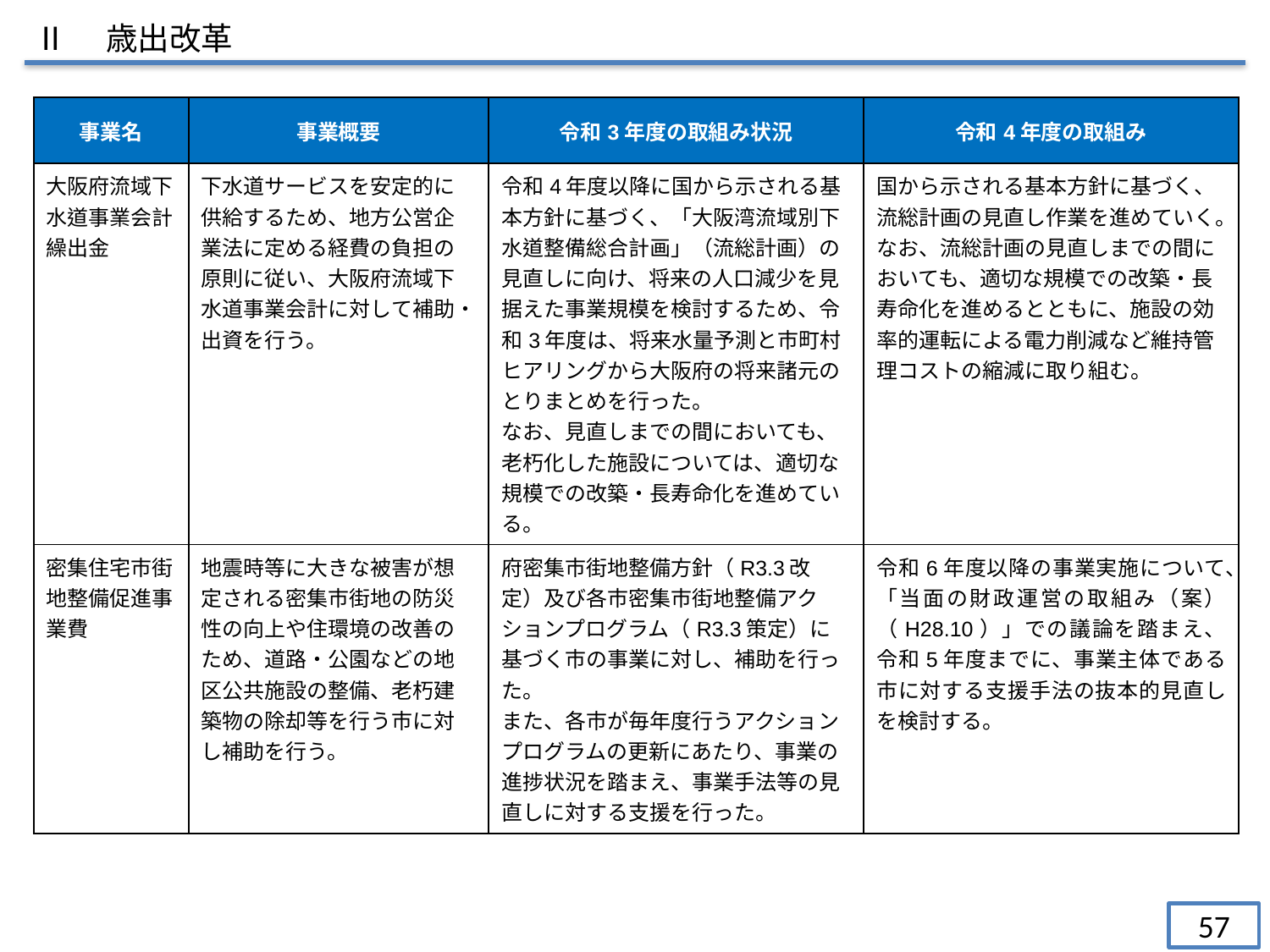

Ⅱ　歳出改革
| 事業名 | 事業概要 | 令和3年度の取組み状況 | 令和4年度の取組み |
| --- | --- | --- | --- |
| 大阪府流域下水道事業会計繰出金 | 下水道サービスを安定的に供給するため、地方公営企業法に定める経費の負担の原則に従い、大阪府流域下水道事業会計に対して補助・出資を行う。 | 令和4年度以降に国から示される基本方針に基づく、「大阪湾流域別下水道整備総合計画」（流総計画）の見直しに向け、将来の人口減少を見据えた事業規模を検討するため、令和3年度は、将来水量予測と市町村ヒアリングから大阪府の将来諸元のとりまとめを行った。 なお、見直しまでの間においても、老朽化した施設については、適切な規模での改築・長寿命化を進めている。 | 国から示される基本方針に基づく、流総計画の見直し作業を進めていく。 なお、流総計画の見直しまでの間においても、適切な規模での改築・長寿命化を進めるとともに、施設の効率的運転による電力削減など維持管理コストの縮減に取り組む。 |
| 密集住宅市街地整備促進事業費 | 地震時等に大きな被害が想定される密集市街地の防災性の向上や住環境の改善のため、道路・公園などの地区公共施設の整備、老朽建築物の除却等を行う市に対し補助を行う。 | 府密集市街地整備方針（R3.3改定）及び各市密集市街地整備アクションプログラム（R3.3策定）に基づく市の事業に対し、補助を行った。 また、各市が毎年度行うアクションプログラムの更新にあたり、事業の進捗状況を踏まえ、事業手法等の見直しに対する支援を行った。 | 令和6年度以降の事業実施について、「当面の財政運営の取組み（案）（H28.10）」での議論を踏まえ、令和5年度までに、事業主体である市に対する支援手法の抜本的見直しを検討する。 |
57